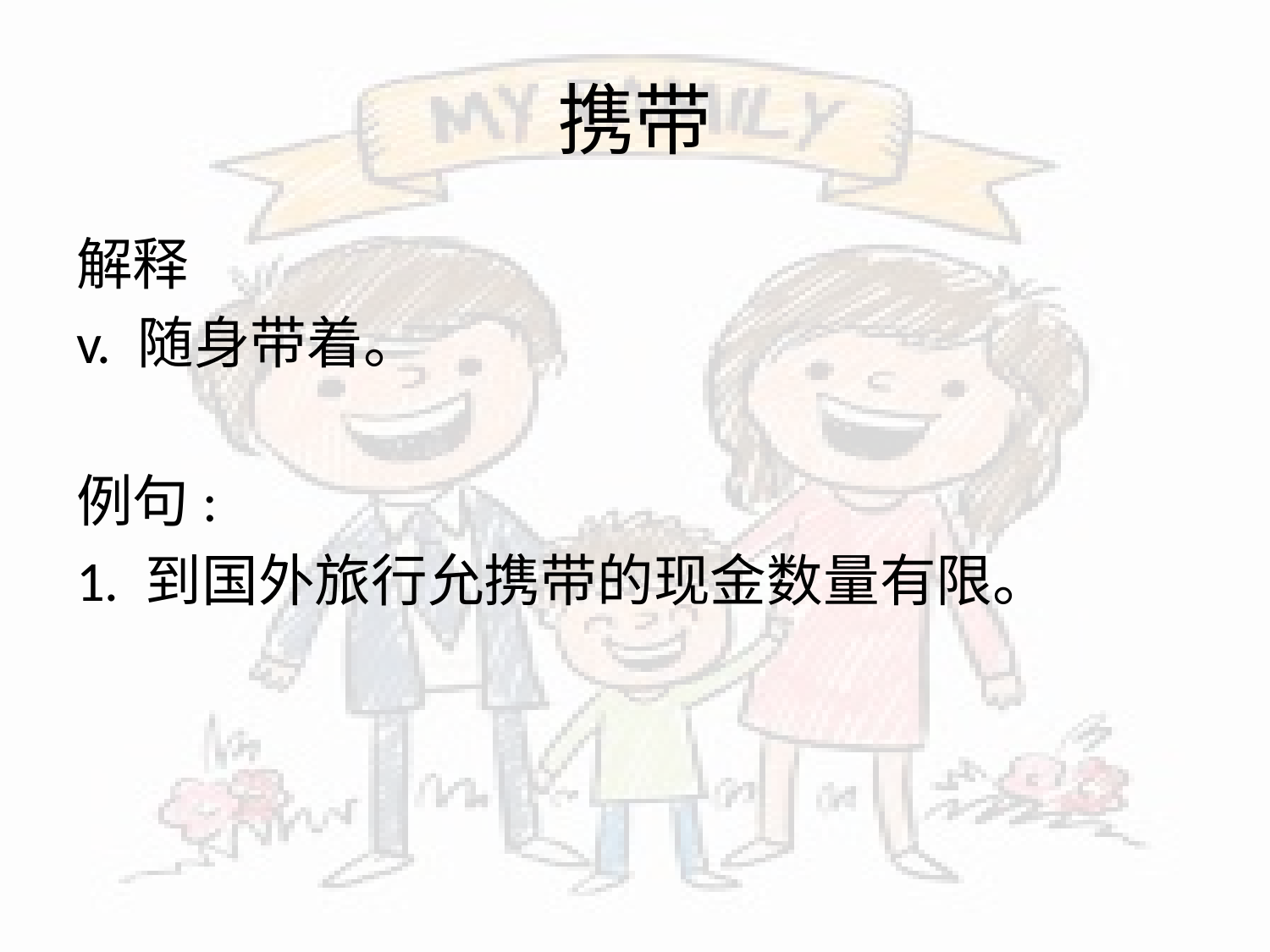

# 携带
解释
v. 随身带着。

例句:
1. 到国外旅行允携带的现金数量有限。